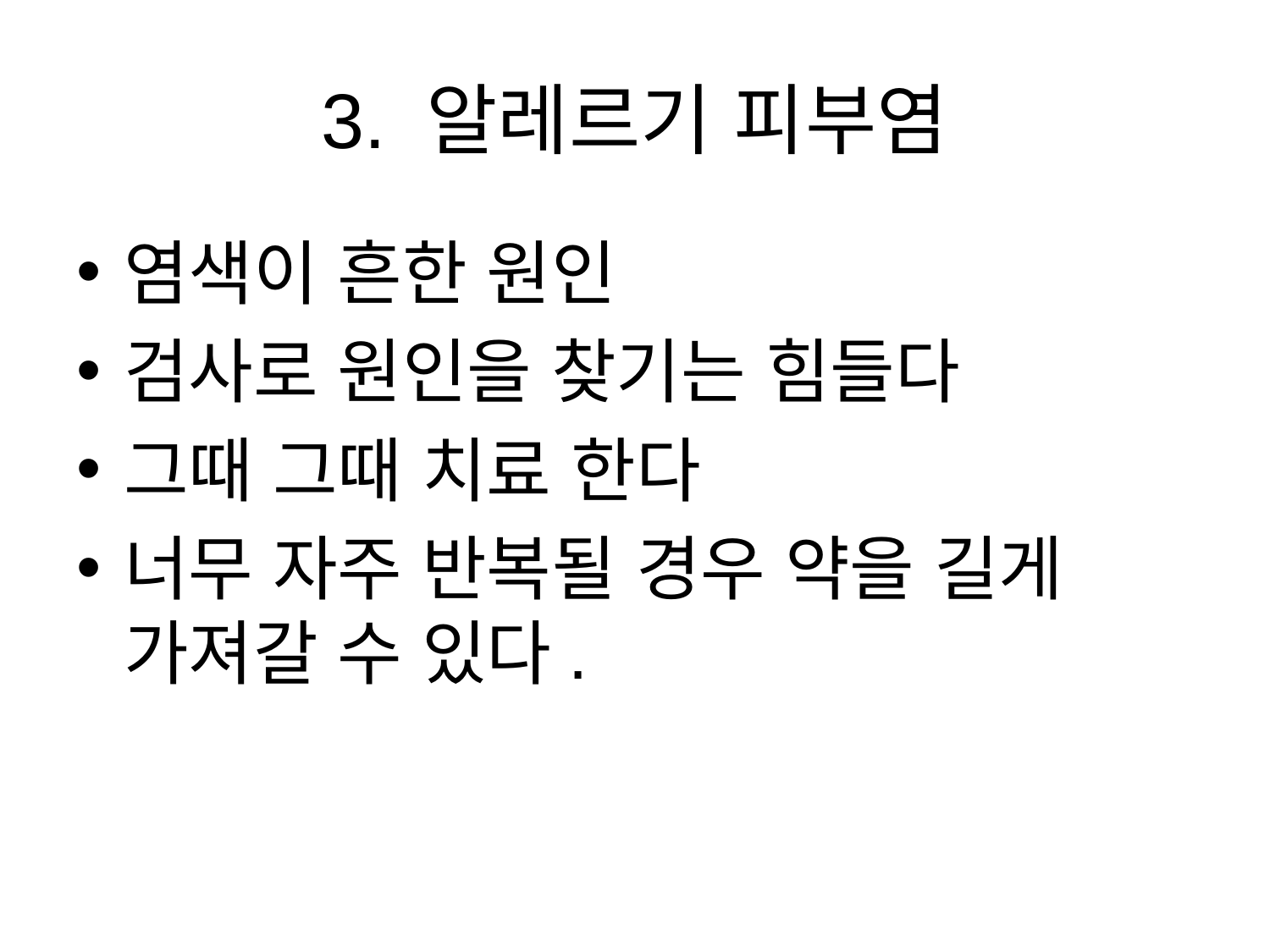

# 3. 알레르기 피부염
염색이 흔한 원인
검사로 원인을 찾기는 힘들다
그때 그때 치료 한다
너무 자주 반복될 경우 약을 길게 가져갈 수 있다.